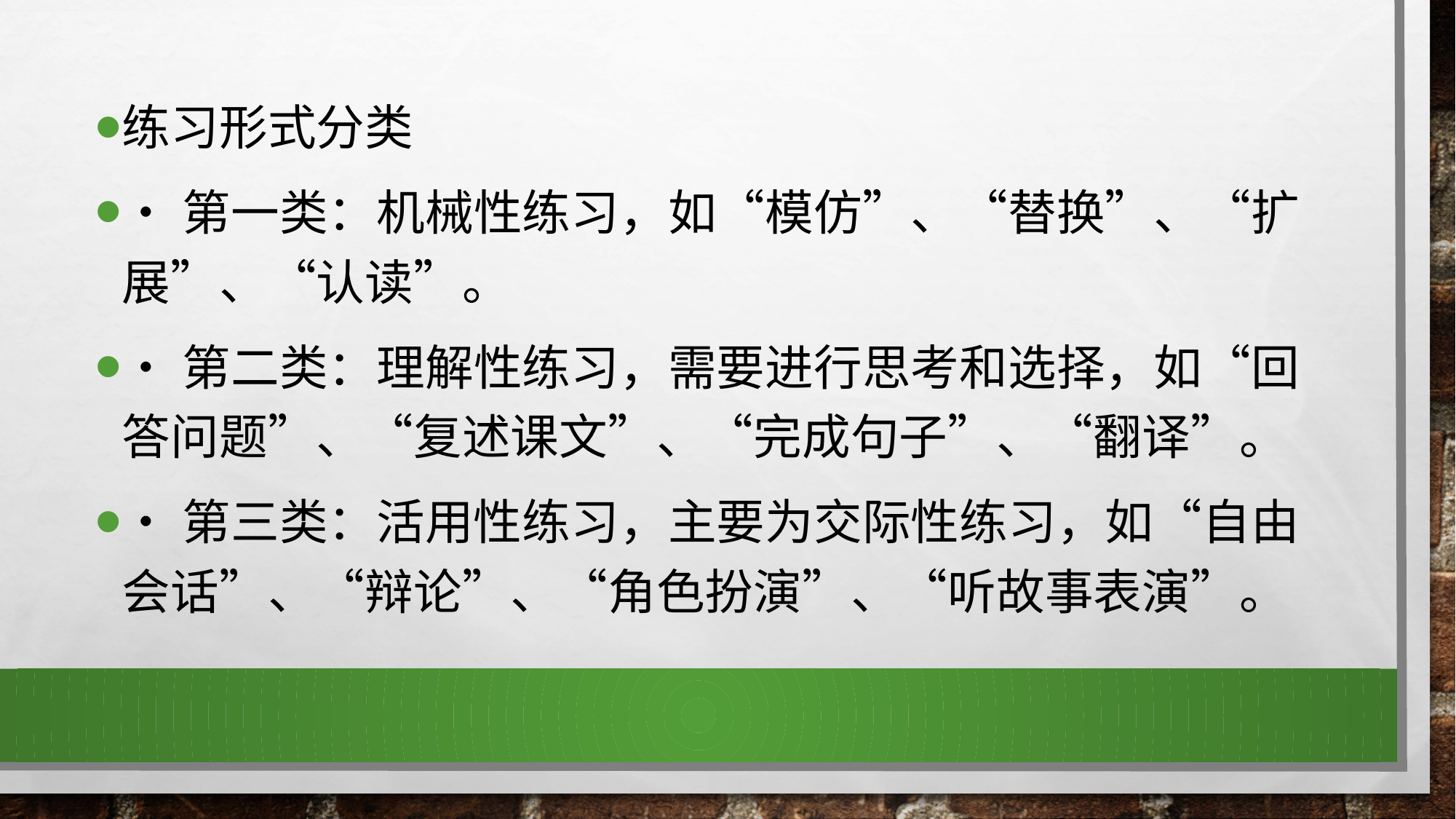

练习形式分类
•第一类：机械性练习，如“模仿”、“替换”、“扩展”、“认读”。
•第二类：理解性练习，需要进行思考和选择，如“回答问题”、“复述课文”、“完成句子”、“翻译”。
•第三类：活用性练习，主要为交际性练习，如“自由会话”、“辩论”、“角色扮演”、“听故事表演”。